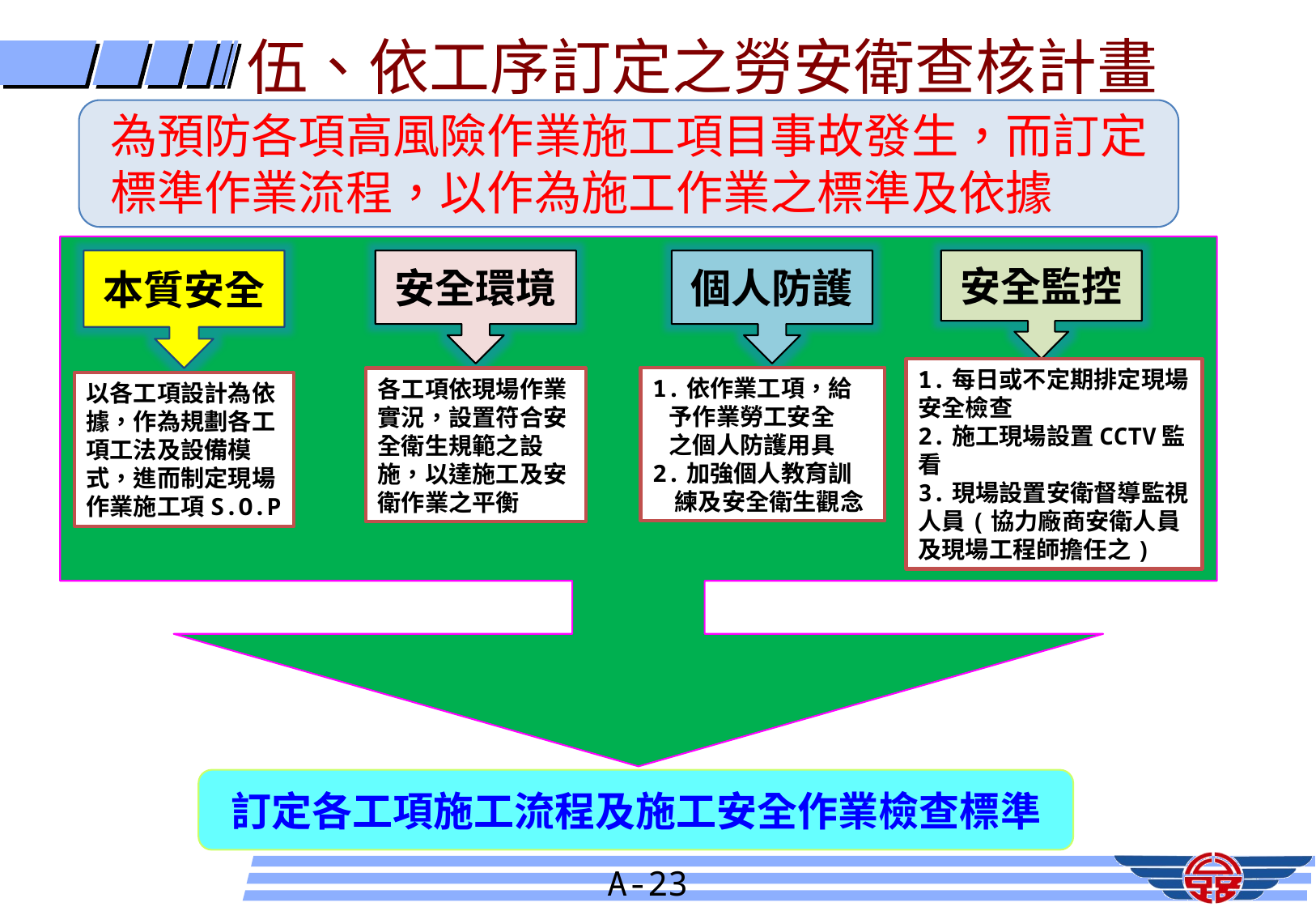

伍、依工序訂定之勞安衛查核計畫

為預防各項高風險作業施工項目事故發生，而訂定標準作業流程，以作為施工作業之標準及依據

安全監控
本質安全
安全環境
個人防護
1.每日或不定期排定現場安全檢查
2.施工現場設置CCTV監看
3.現場設置安衛督導監視人員(協力廠商安衛人員及現場工程師擔任之)
1.依作業工項，給
  予作業勞工安全
  之個人防護用具
2.加強個人教育訓
   練及安全衛生觀念
各工項依現場作業實況，設置符合安全衛生規範之設施，以達施工及安衛作業之平衡
以各工項設計為依據，作為規劃各工項工法及設備模式，進而制定現場作業施工項S.O.P
訂定各工項施工流程及施工安全作業檢查標準